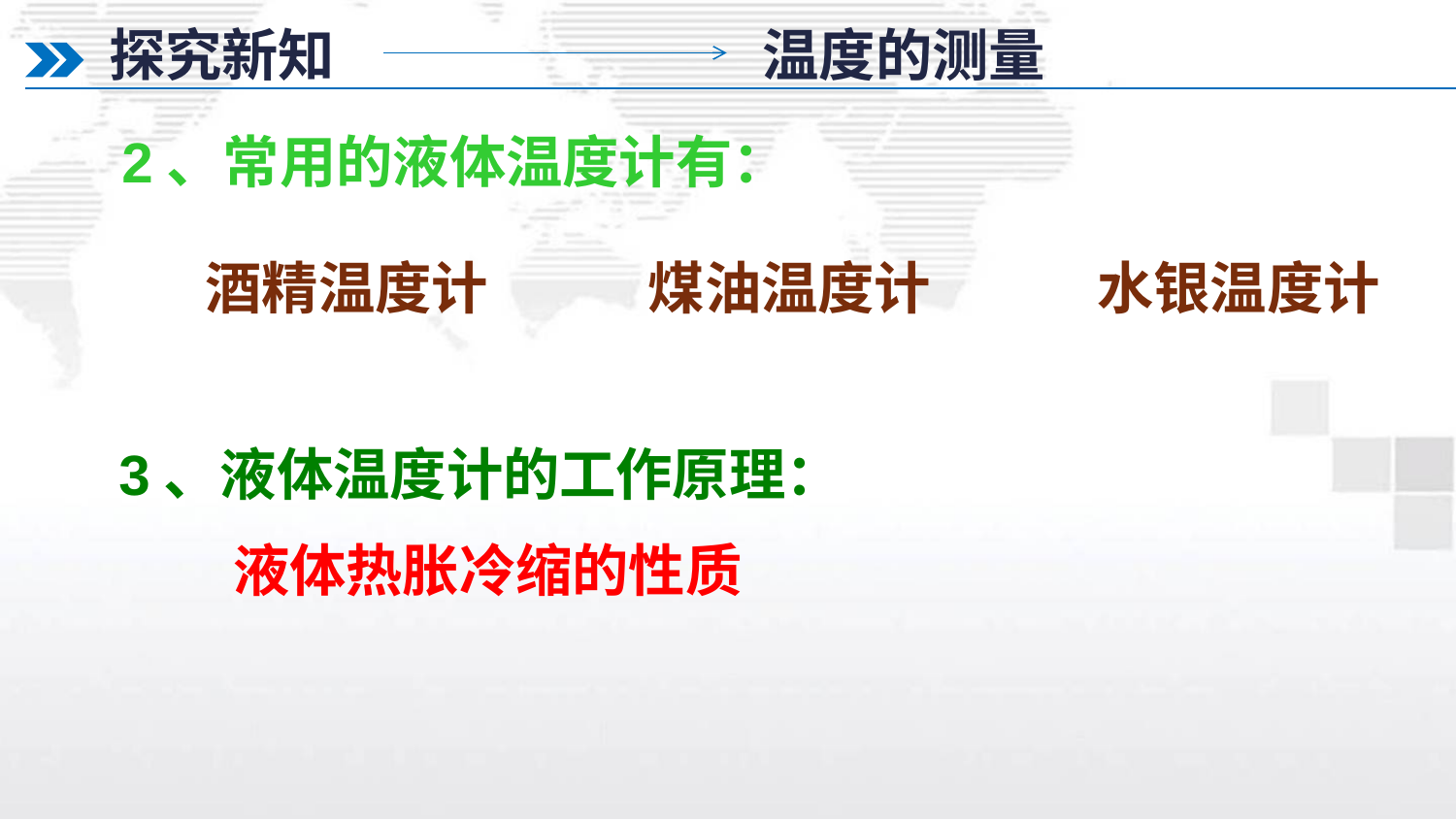

# 探究新知
温度的测量
2、常用的液体温度计有：
酒精温度计
煤油温度计
水银温度计

3、液体温度计的工作原理：
液体热胀冷缩的性质